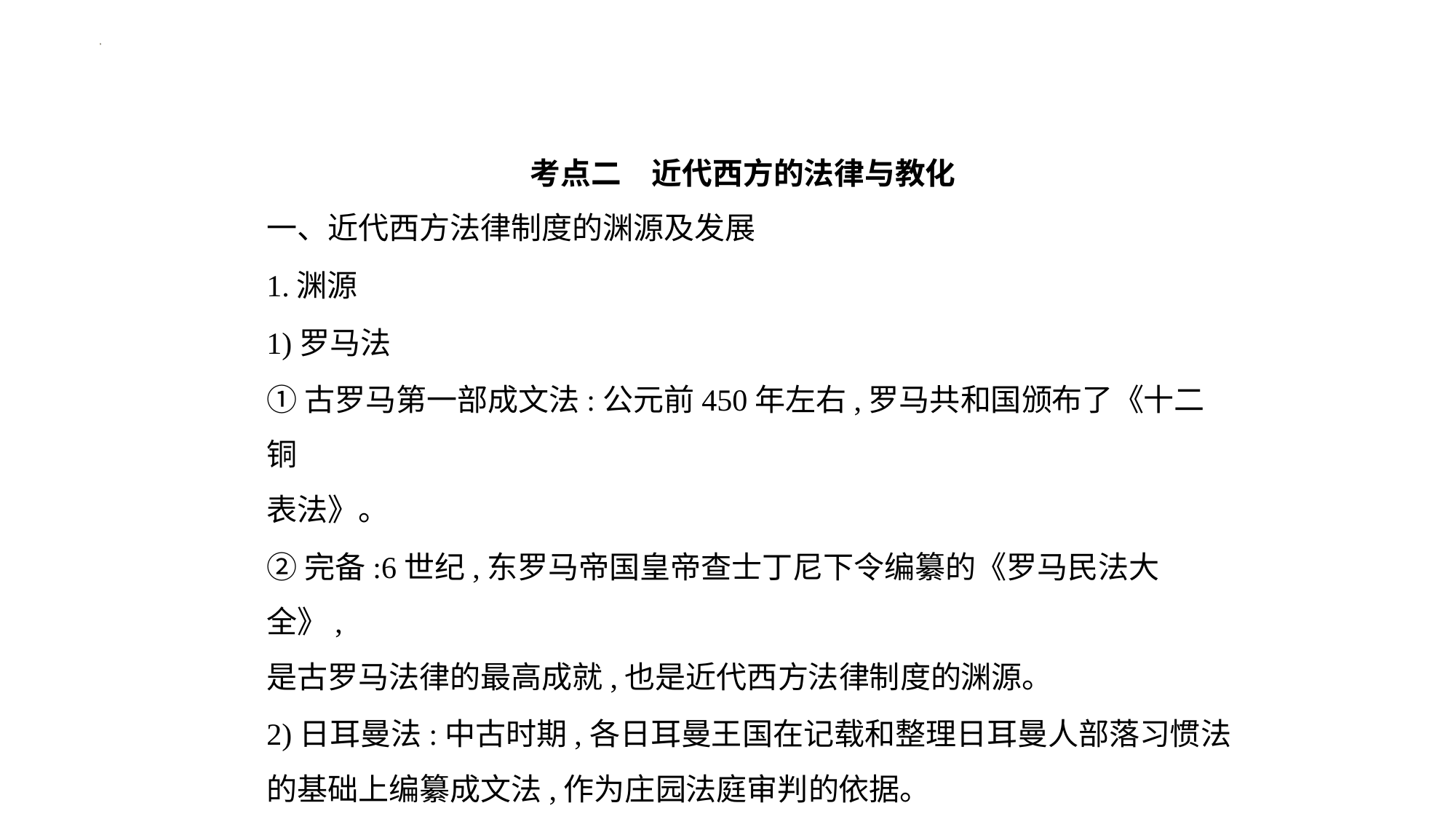

考点二　近代西方的法律与教化

一、近代西方法律制度的渊源及发展
1.渊源
1)罗马法
①古罗马第一部成文法:公元前450年左右,罗马共和国颁布了《十二铜
表法》。
②完备:6世纪,东罗马帝国皇帝查士丁尼下令编纂的《罗马民法大全》,
是古罗马法律的最高成就,也是近代西方法律制度的渊源。
2)日耳曼法:中古时期,各日耳曼王国在记载和整理日耳曼人部落习惯法
的基础上编纂成文法,作为庄园法庭审判的依据。
3)教会法:教会根据基督教神学制定并颁布。